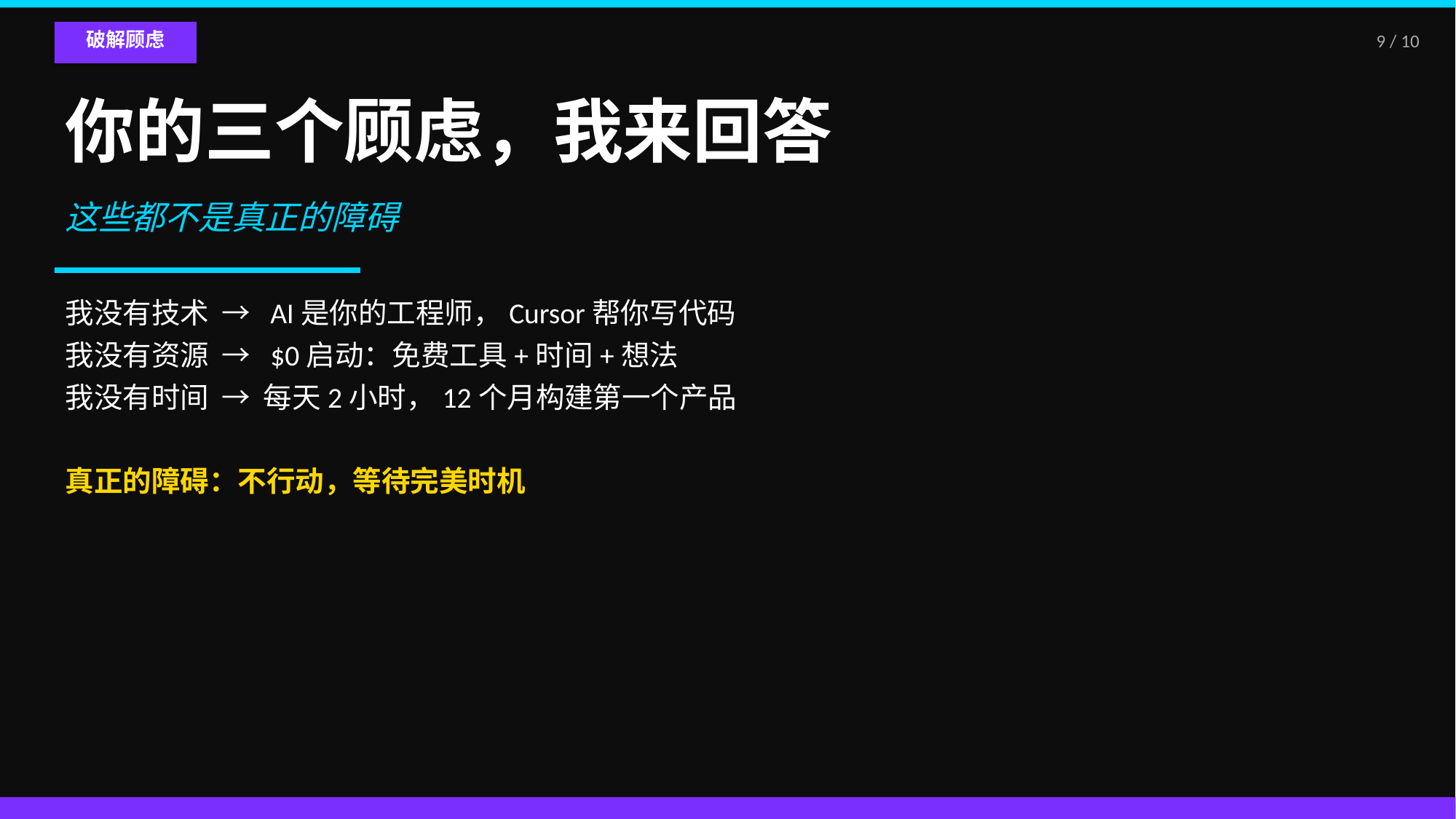

破解顾虑
9 / 10
你的三个顾虑，我来回答
这些都不是真正的障碍

我没有技术  →  AI是你的工程师，Cursor帮你写代码
我没有资源  →  $0启动：免费工具+时间+想法
我没有时间  →  每天2小时，12个月构建第一个产品

真正的障碍：不行动，等待完美时机